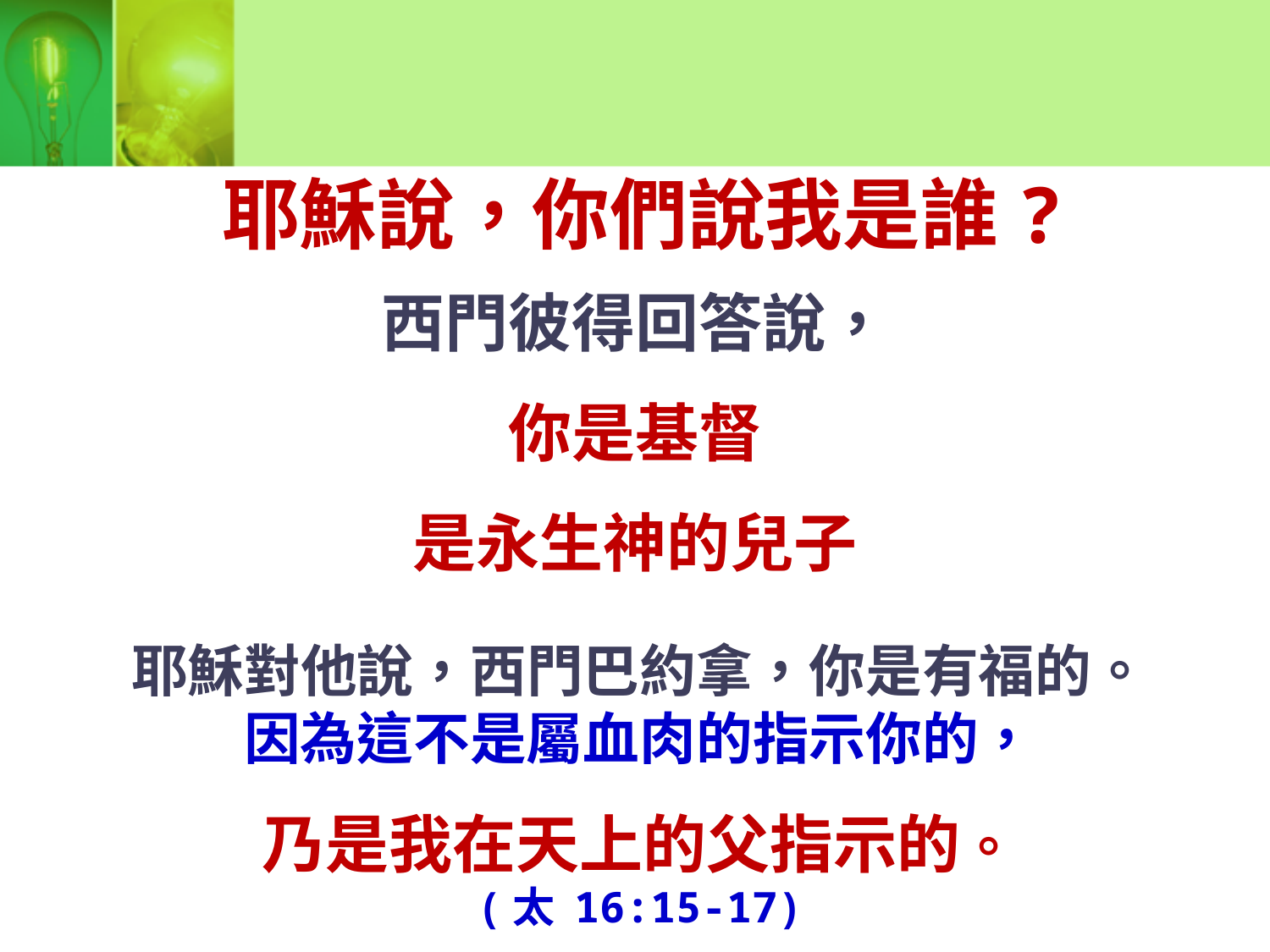

耶穌說，你們說我是誰?
西門彼得回答說，

你是基督

是永生神的兒子
耶穌對他說，西門巴約拿，你是有福的。
因為這不是屬血肉的指示你的，

乃是我在天上的父指示的。
(太 16:15-17)